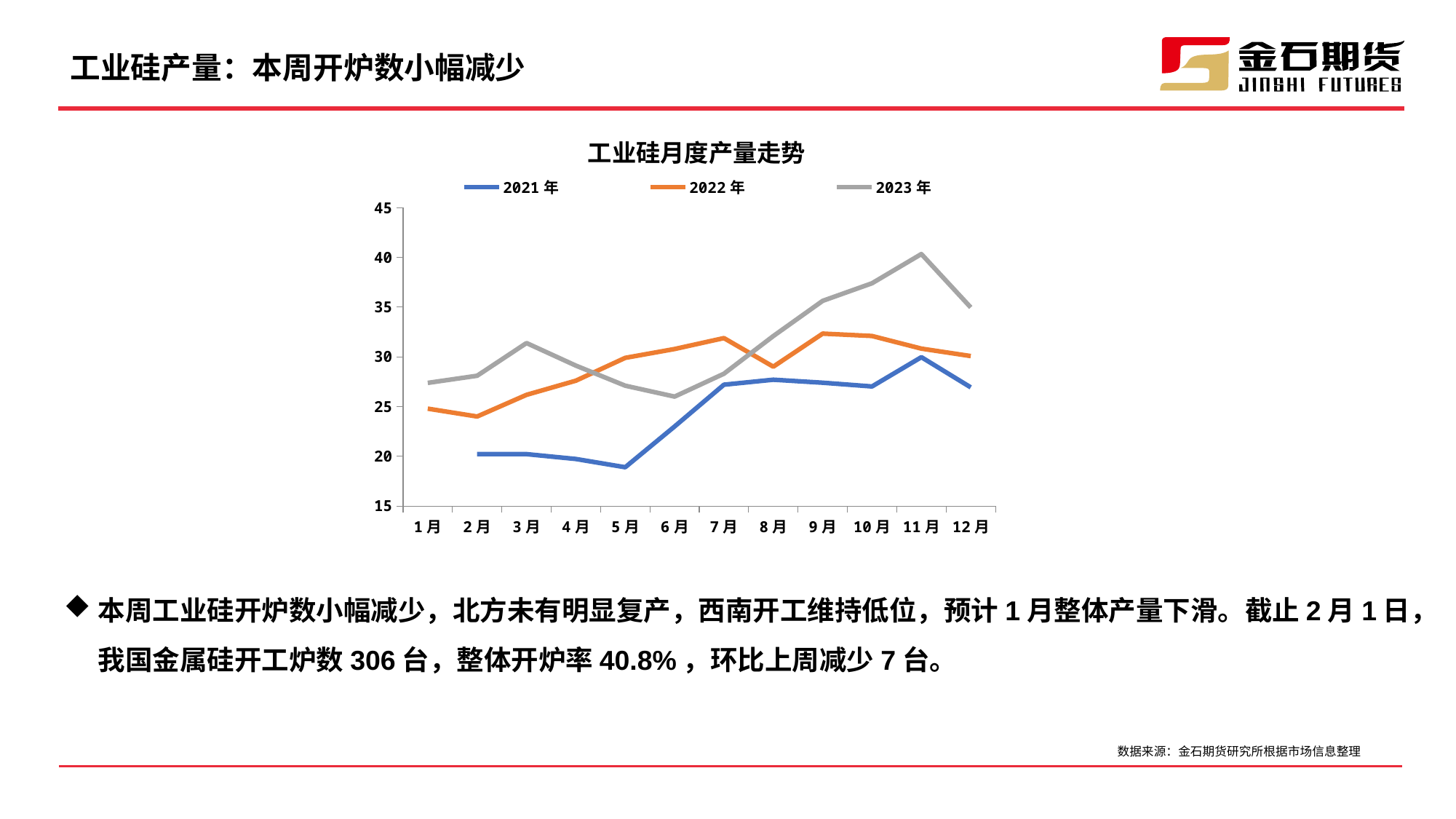

# 工业硅产量：本周开炉数小幅减少
工业硅月度产量走势

### Chart

| Category | 2021年 | 2022年 | 2023年 |
|---|---|---|---|
| 1月 | None | 24.79 | 27.38 |
| 2月 | 20.22 | 24.0 | 28.1 |
| 3月 | 20.22 | 26.18 | 31.39 |
| 4月 | 19.73 | 27.6 | 29.12 |
| 5月 | 18.9 | 29.9 | 27.1 |
| 6月 | 23.0 | 30.79 | 26.0 |
| 7月 | 27.2 | 31.89 | 28.3 |
| 8月 | 27.7 | 29.01 | 32.09 |
| 9月 | 27.4 | 32.34 | 35.63 |
| 10月 | 27.02 | 32.1 | 37.4 |
| 11月 | 29.97 | 30.83 | 40.34 |
| 12月 | 26.93 | 30.08 | 34.97 |
本周工业硅开炉数小幅减少，北方未有明显复产，西南开工维持低位，预计1月整体产量下滑。截止2月1日，我国金属硅开工炉数306台，整体开炉率40.8%，环比上周减少7台。
数据来源：金石期货研究所根据市场信息整理